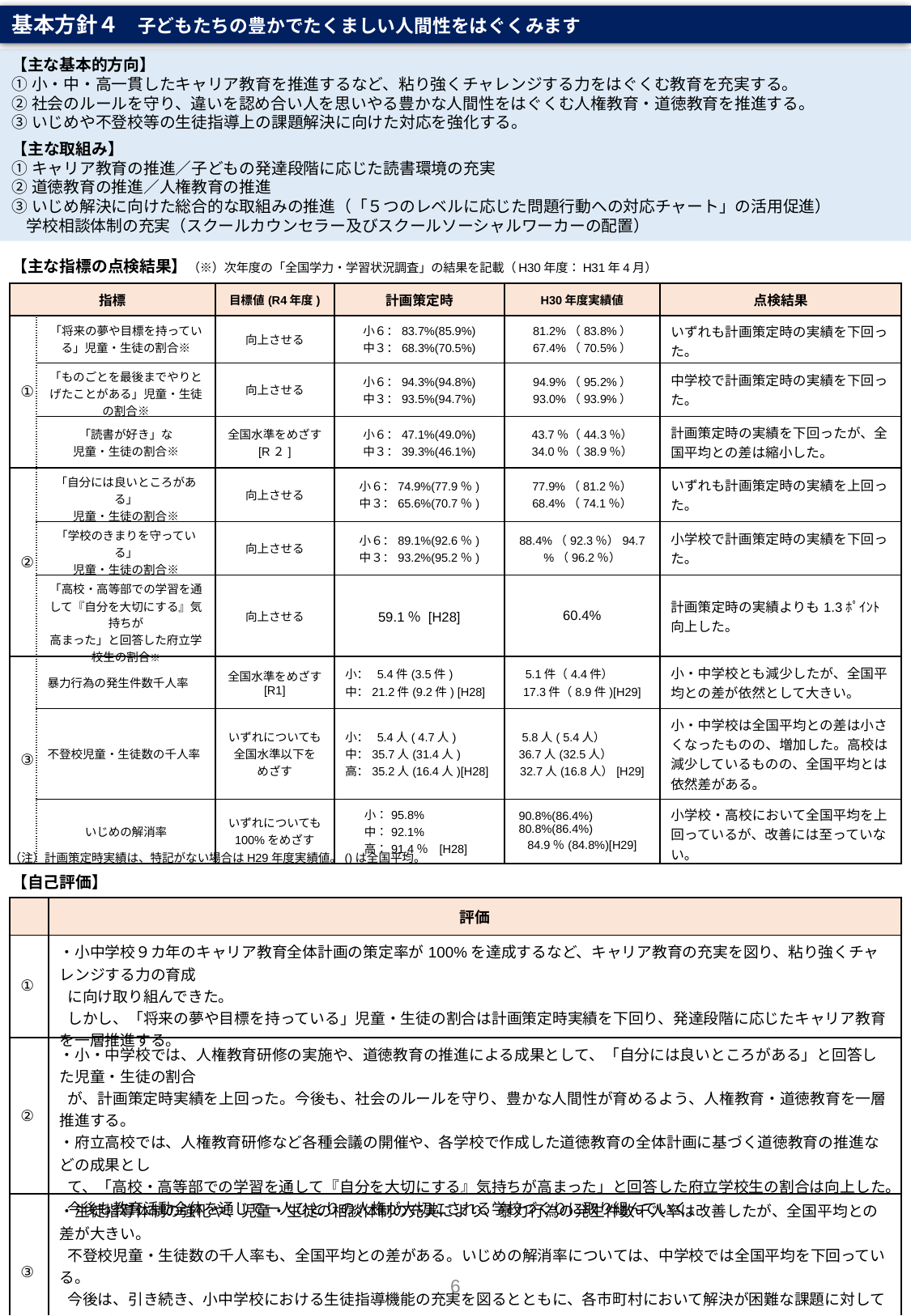

基本方針４　子どもたちの豊かでたくましい人間性をはぐくみます
【主な基本的方向】
①小・中・高一貫したキャリア教育を推進するなど、粘り強くチャレンジする力をはぐくむ教育を充実する。
②社会のルールを守り、違いを認め合い人を思いやる豊かな人間性をはぐくむ人権教育・道徳教育を推進する。
③いじめや不登校等の生徒指導上の課題解決に向けた対応を強化する。

【主な取組み】
①キャリア教育の推進／子どもの発達段階に応じた読書環境の充実
②道徳教育の推進／人権教育の推進
③いじめ解決に向けた総合的な取組みの推進（「５つのレベルに応じた問題行動への対応チャート」の活用促進）
   学校相談体制の充実（スクールカウンセラー及びスクールソーシャルワーカーの配置）
【主な指標の点検結果】（※）次年度の「全国学力・学習状況調査」の結果を記載（H30年度：H31年4月）

| 指標 |  | 目標値(R4年度) | 計画策定時 | H30年度実績値 | 点検結果 |
| --- | --- | --- | --- | --- | --- |
| ① | 「将来の夢や目標を持っている」児童・生徒の割合※ | 向上させる | 小６：83.7%(85.9%) 中３：68.3%(70.5%) | 81.2%（83.8%） 67.4%（70.5%） | いずれも計画策定時の実績を下回った。 |
|  | 「ものごとを最後までやりとげたことがある」児童・生徒の割合※ | 向上させる | 小６：94.3%(94.8%) 中３：93.5%(94.7%) | 94.9%（95.2%） 93.0%（93.9%） | 中学校で計画策定時の実績を下回った。 |
|  | 「読書が好き」な 児童・生徒の割合※ | 全国水準をめざす [R２] | 小６：47.1%(49.0%) 中３：39.3%(46.1%) | 43.7％（44.3％） 34.0％（38.9％） | 計画策定時の実績を下回ったが、全国平均との差は縮小した。 |
| ② | 「自分には良いところがある」 児童・生徒の割合※ | 向上させる | 小６：74.9%(77.9％) 中３：65.6%(70.7％) | 77.9%（81.2％） 68.4%（74.1％） | いずれも計画策定時の実績を上回った。 |
|  | 「学校のきまりを守っている」 児童・生徒の割合※ | 向上させる | 小６：89.1%(92.6％) 中３：93.2%(95.2％) | 88.4%（92.3％）94.7%（96.2％） | 小学校で計画策定時の実績を下回った。 |
|  | 「高校・高等部での学習を通して『自分を大切にする』気持ちが 高まった」と回答した府立学校生の割合※ | 向上させる | 59.1％ [H28] | 60.4% | 計画策定時の実績よりも1.3ﾎﾟｲﾝﾄ向上した。 |
| ③ | 暴力行為の発生件数千人率 | 全国水準をめざす [R1] | 小： 5.4件(3.5件) 中：21.2件(9.2件) [H28] | 5.1件（4.4件） 17.3件（8.9件)[H29] | 小・中学校とも減少したが、全国平均との差が依然として大きい。 |
|  | 不登校児童・生徒数の千人率 | いずれについても 全国水準以下を めざす | 小： 5.4人( 4.7人) 中：35.7人(31.4人) 高：35.2人(16.4人)[H28] | 5.8人( 5.4人） 36.7人(32.5人） 32.7人(16.8人）[H29] | 小・中学校は全国平均との差は小さくなったものの、増加した。高校は減少しているものの、全国平均とは依然差がある。 |
|  | いじめの解消率 | いずれについても 100%をめざす | 小：95.8% 中：92.1% 高：91.4％ [H28] | 90.8%(86.4%) 80.8%(86.4%) 84.9％(84.8%)[H29] | 小学校・高校において全国平均を上回っているが、改善には至っていない。 |
（注）計画策定時実績は、特記がない場合はH29年度実績値。()は全国平均。
【自己評価】
|  | 評価 |
| --- | --- |
| ① | ・小中学校９カ年のキャリア教育全体計画の策定率が100%を達成するなど、キャリア教育の充実を図り、粘り強くチャレンジする力の育成 に向け取り組んできた。 しかし、「将来の夢や目標を持っている」児童・生徒の割合は計画策定時実績を下回り、発達段階に応じたキャリア教育を一層推進する。 |
| ② | ・小・中学校では、人権教育研修の実施や、道徳教育の推進による成果として、「自分には良いところがある」と回答した児童・生徒の割合 が、計画策定時実績を上回った。今後も、社会のルールを守り、豊かな人間性が育めるよう、人権教育・道徳教育を一層推進する。 ・府立高校では、人権教育研修など各種会議の開催や、各学校で作成した道徳教育の全体計画に基づく道徳教育の推進などの成果とし て、「高校・高等部での学習を通して『自分を大切にする』気持ちが高まった」と回答した府立学校生の割合は向上した。 今後も教育活動全体を通じて一人ひとりの人権が大切にされる学校づくりに取り組んでいく。 |
| ③ | ・生徒指導体制の強化や、児童・生徒の相談体制の充実により、暴力行為の発生件数千人率は改善したが、全国平均との差が大きい。 不登校児童・生徒数の千人率も、全国平均との差がある。いじめの解消率については、中学校では全国平均を下回っている。 今後は、引き続き、小中学校における生徒指導機能の充実を図るとともに、各市町村において解決が困難な課題に対しては、スクール カウンセラー、スク－ルソーシャルワーカー、スクールロイヤー等の多職種と連携したチーム支援体制の構築を図り、課題解決を進める。 |
6